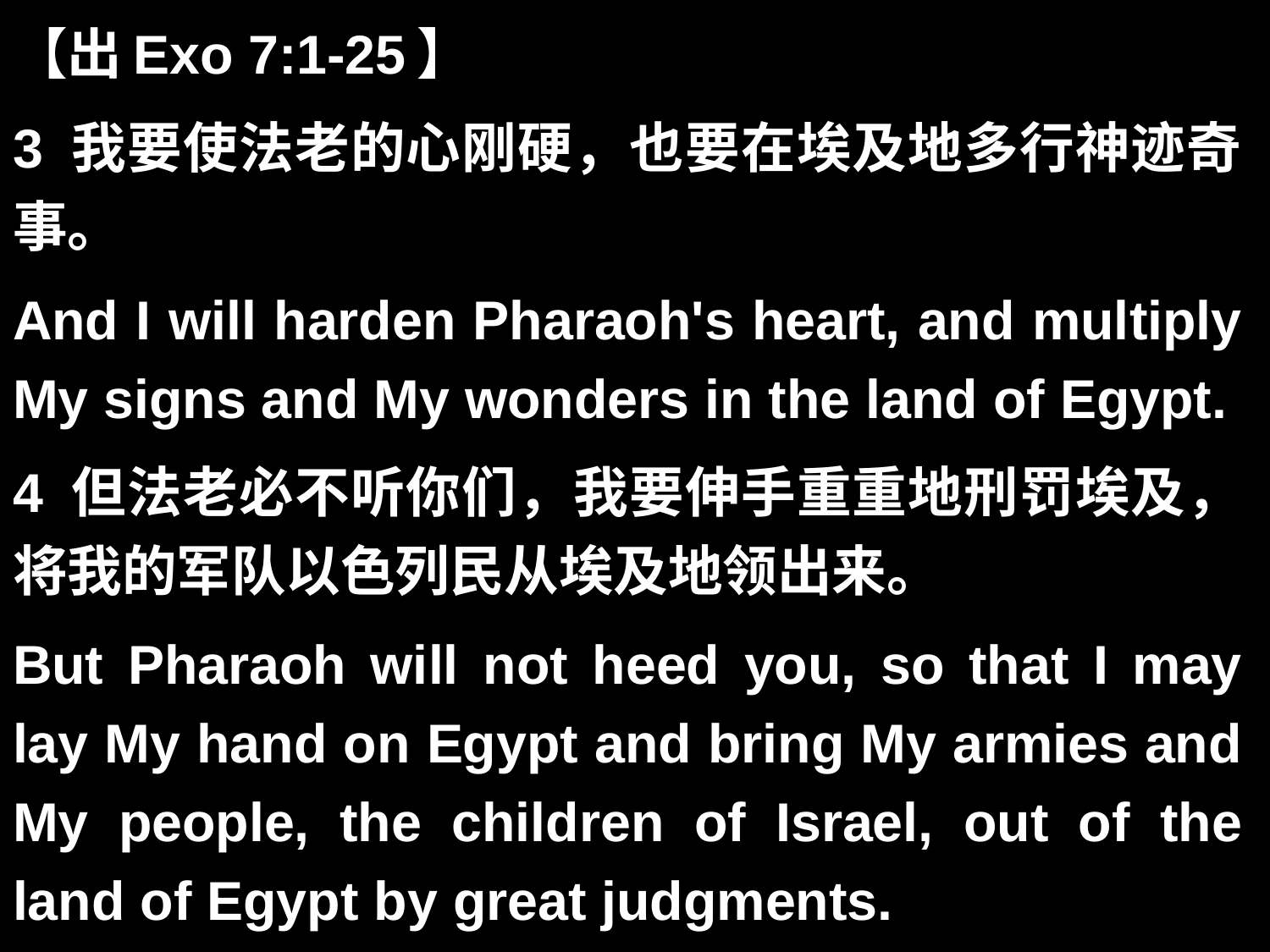

【出Exo 7:1-25】
3 我要使法老的心刚硬，也要在埃及地多行神迹奇事。
And I will harden Pharaoh's heart, and multiply My signs and My wonders in the land of Egypt.
4 但法老必不听你们，我要伸手重重地刑罚埃及，将我的军队以色列民从埃及地领出来。
But Pharaoh will not heed you, so that I may lay My hand on Egypt and bring My armies and My people, the children of Israel, out of the land of Egypt by great judgments.